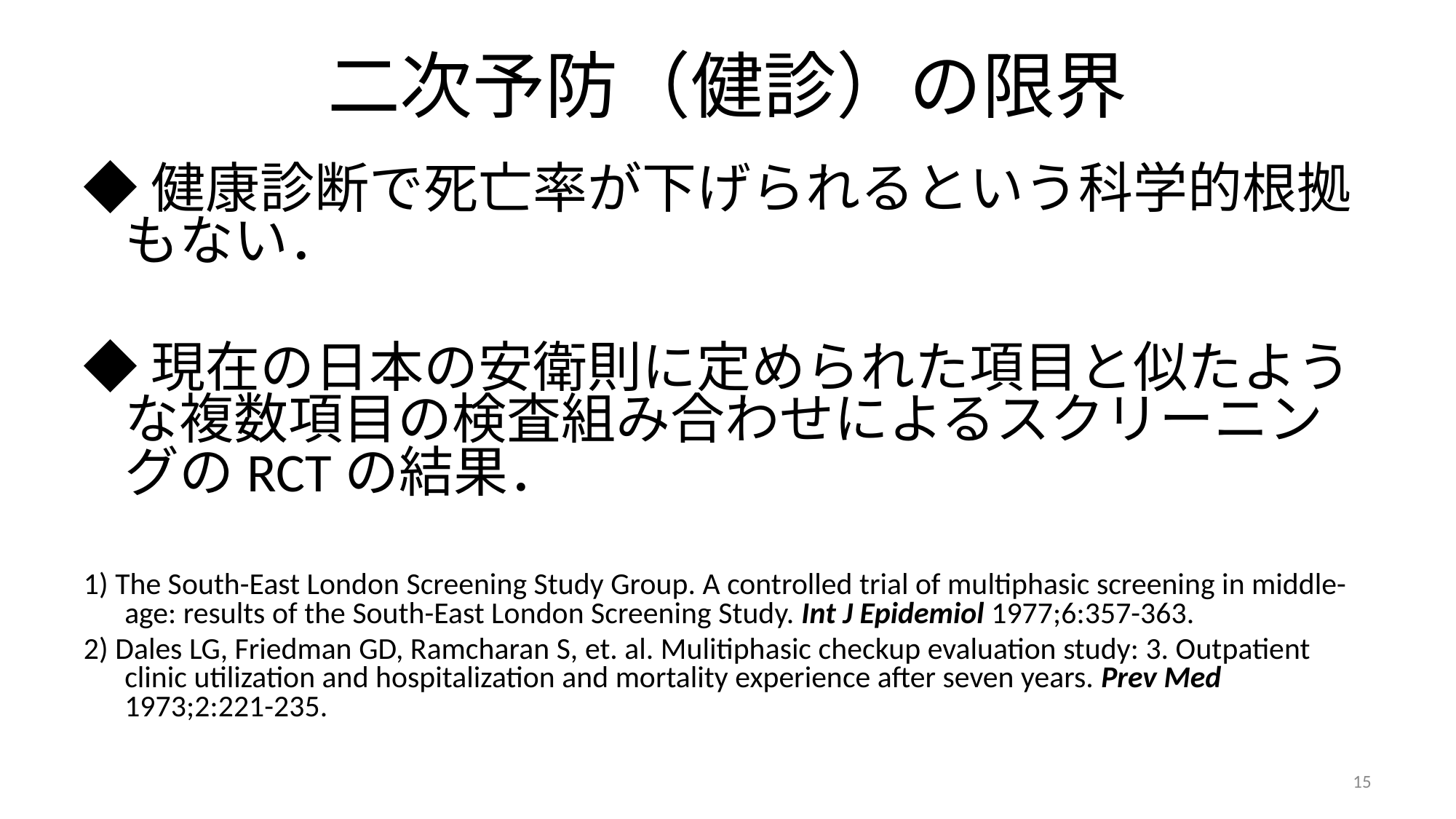

# 二次予防（健診）の限界
◆健康診断で死亡率が下げられるという科学的根拠もない．

◆現在の日本の安衛則に定められた項目と似たような複数項目の検査組み合わせによるスクリーニングのRCTの結果．

1) The South-East London Screening Study Group. A controlled trial of multiphasic screening in middle-age: results of the South-East London Screening Study. Int J Epidemiol 1977;6:357-363.
2) Dales LG, Friedman GD, Ramcharan S, et. al. Mulitiphasic checkup evaluation study: 3. Outpatient clinic utilization and hospitalization and mortality experience after seven years. Prev Med 1973;2:221-235.
15